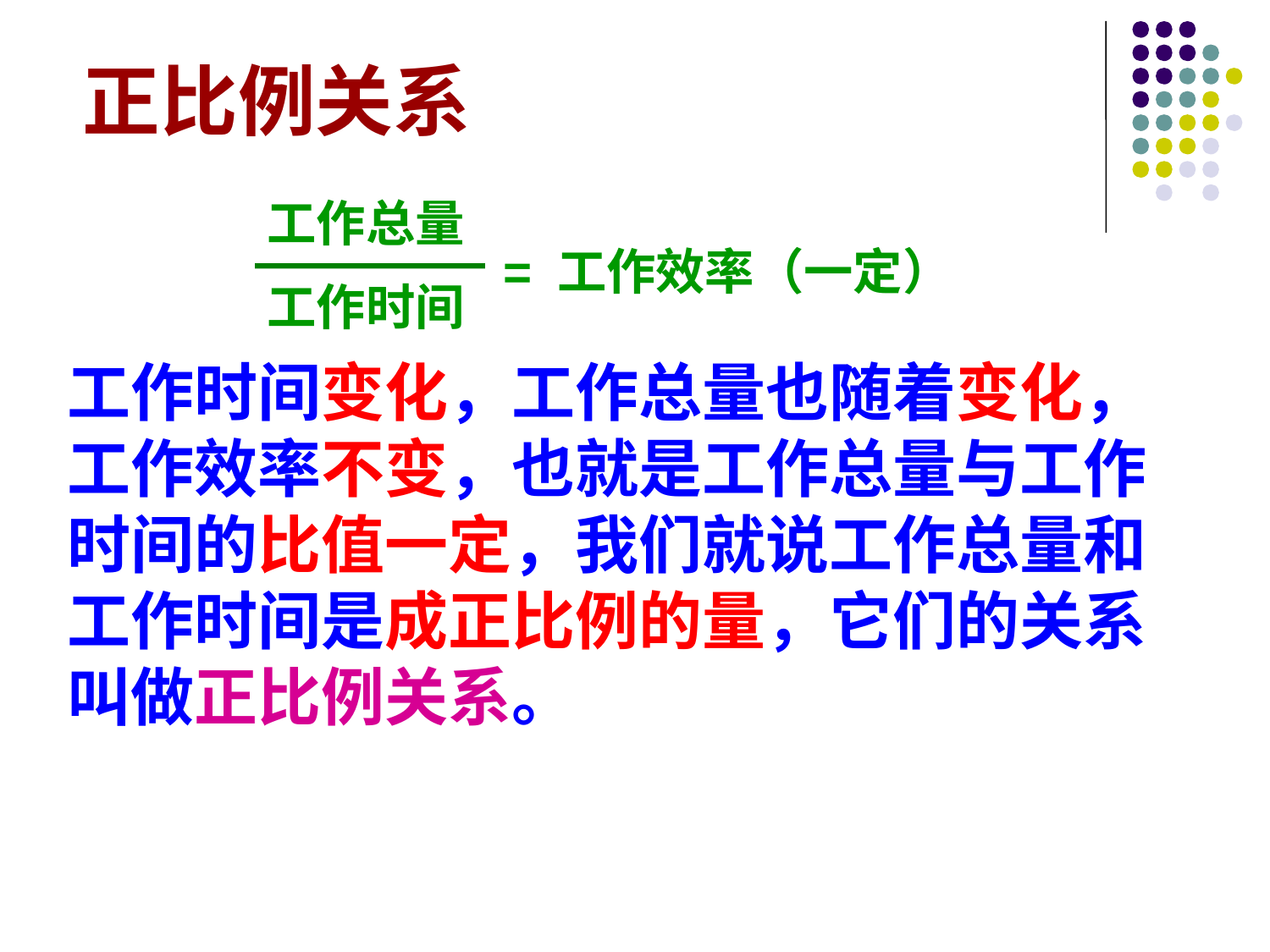

正比例关系
工作总量
工作时间
= 工作效率（一定）

工作时间变化，工作总量也随着变化，工作效率不变，也就是工作总量与工作时间的比值一定，我们就说工作总量和工作时间是成正比例的量，它们的关系叫做正比例关系。